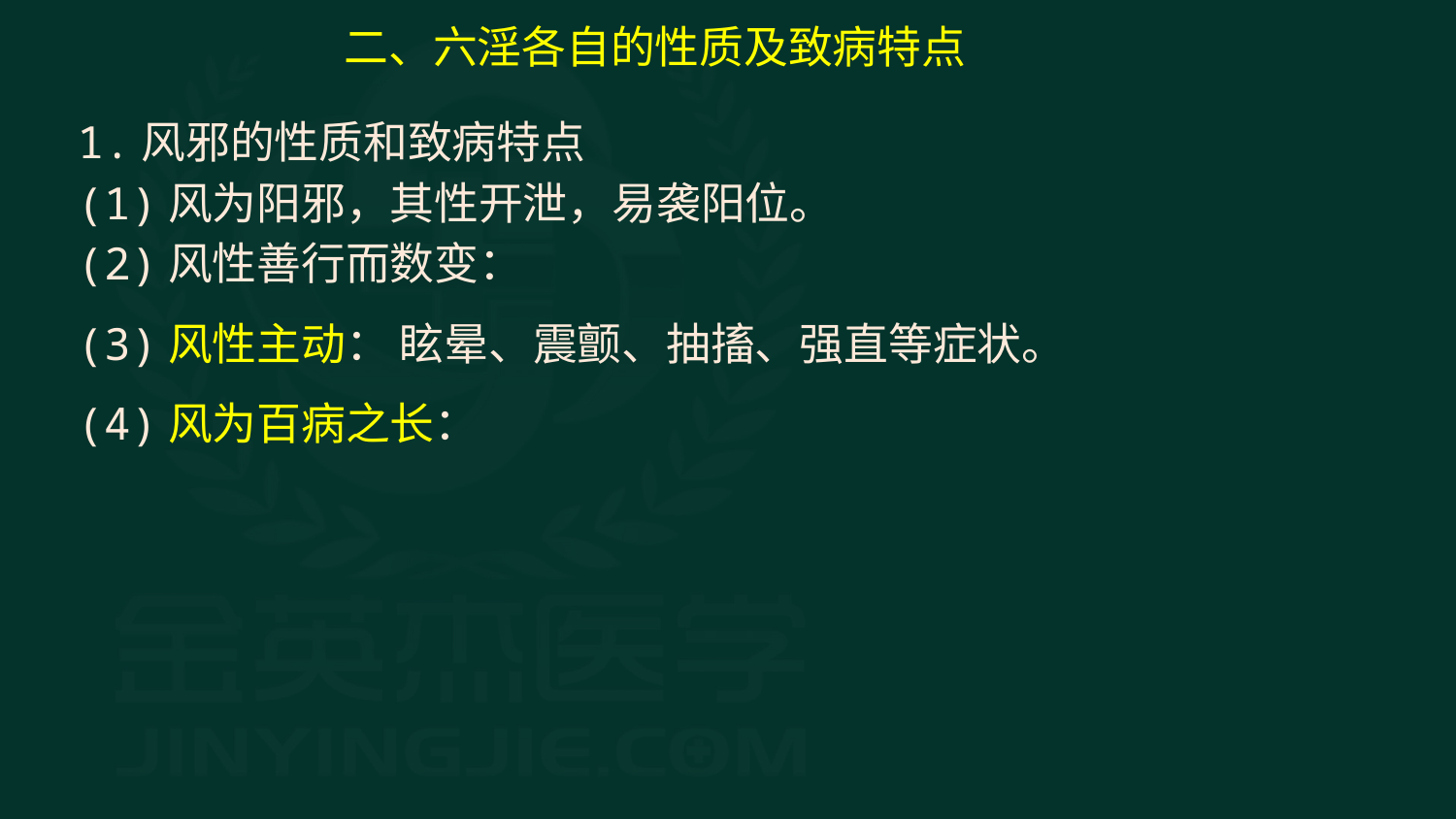

二、六淫各自的性质及致病特点
1.风邪的性质和致病特点
(1)风为阳邪，其性开泄，易袭阳位。
(2)风性善行而数变：
(3)风性主动： 眩晕、震颤、抽搐、强直等症状。
(4)风为百病之长：